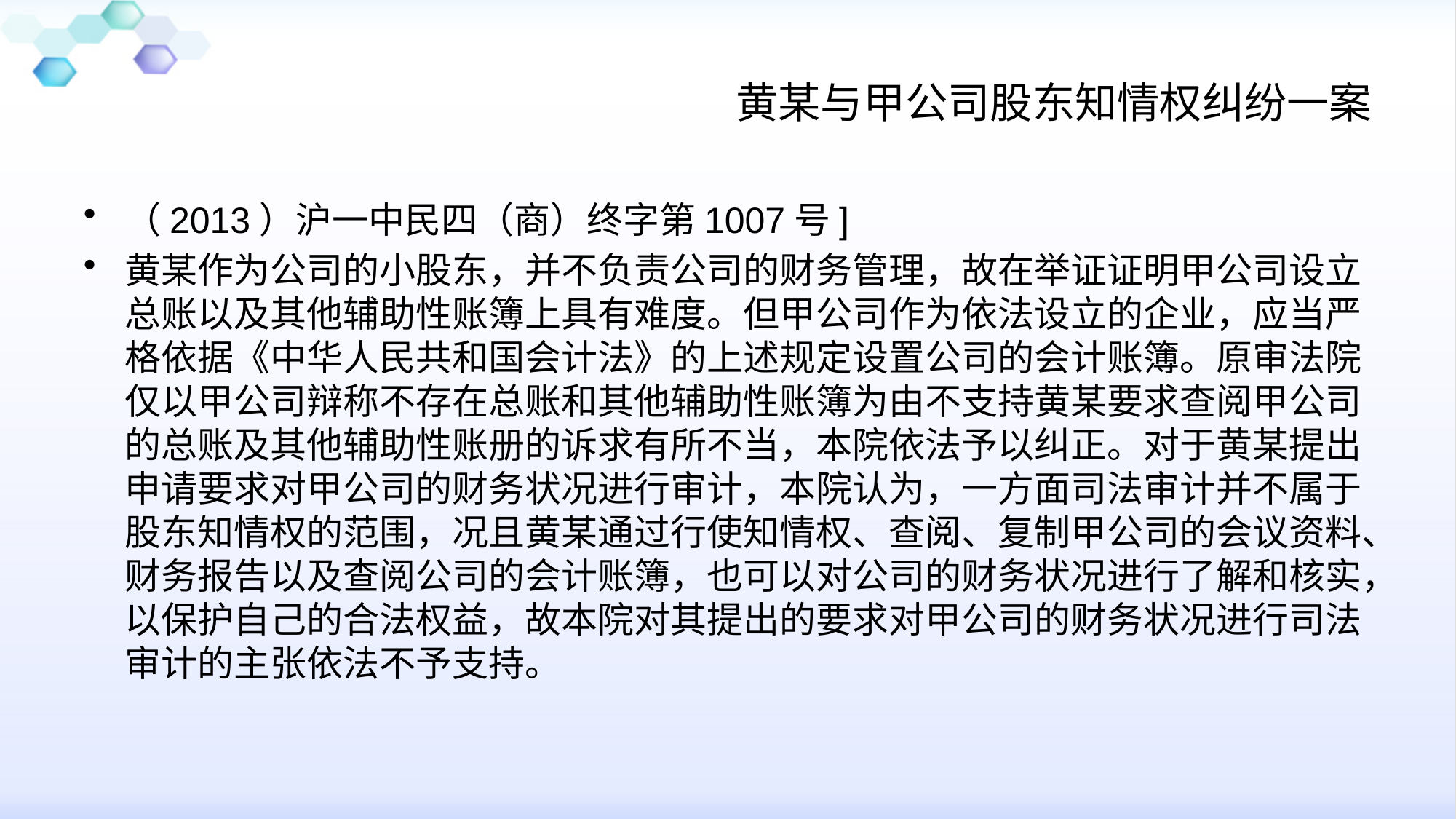

# 黄某与甲公司股东知情权纠纷一案
（2013）沪一中民四（商）终字第1007号]
黄某作为公司的小股东，并不负责公司的财务管理，故在举证证明甲公司设立总账以及其他辅助性账簿上具有难度。但甲公司作为依法设立的企业，应当严格依据《中华人民共和国会计法》的上述规定设置公司的会计账簿。原审法院仅以甲公司辩称不存在总账和其他辅助性账簿为由不支持黄某要求查阅甲公司的总账及其他辅助性账册的诉求有所不当，本院依法予以纠正。对于黄某提出申请要求对甲公司的财务状况进行审计，本院认为，一方面司法审计并不属于股东知情权的范围，况且黄某通过行使知情权、查阅、复制甲公司的会议资料、财务报告以及查阅公司的会计账簿，也可以对公司的财务状况进行了解和核实，以保护自己的合法权益，故本院对其提出的要求对甲公司的财务状况进行司法审计的主张依法不予支持。